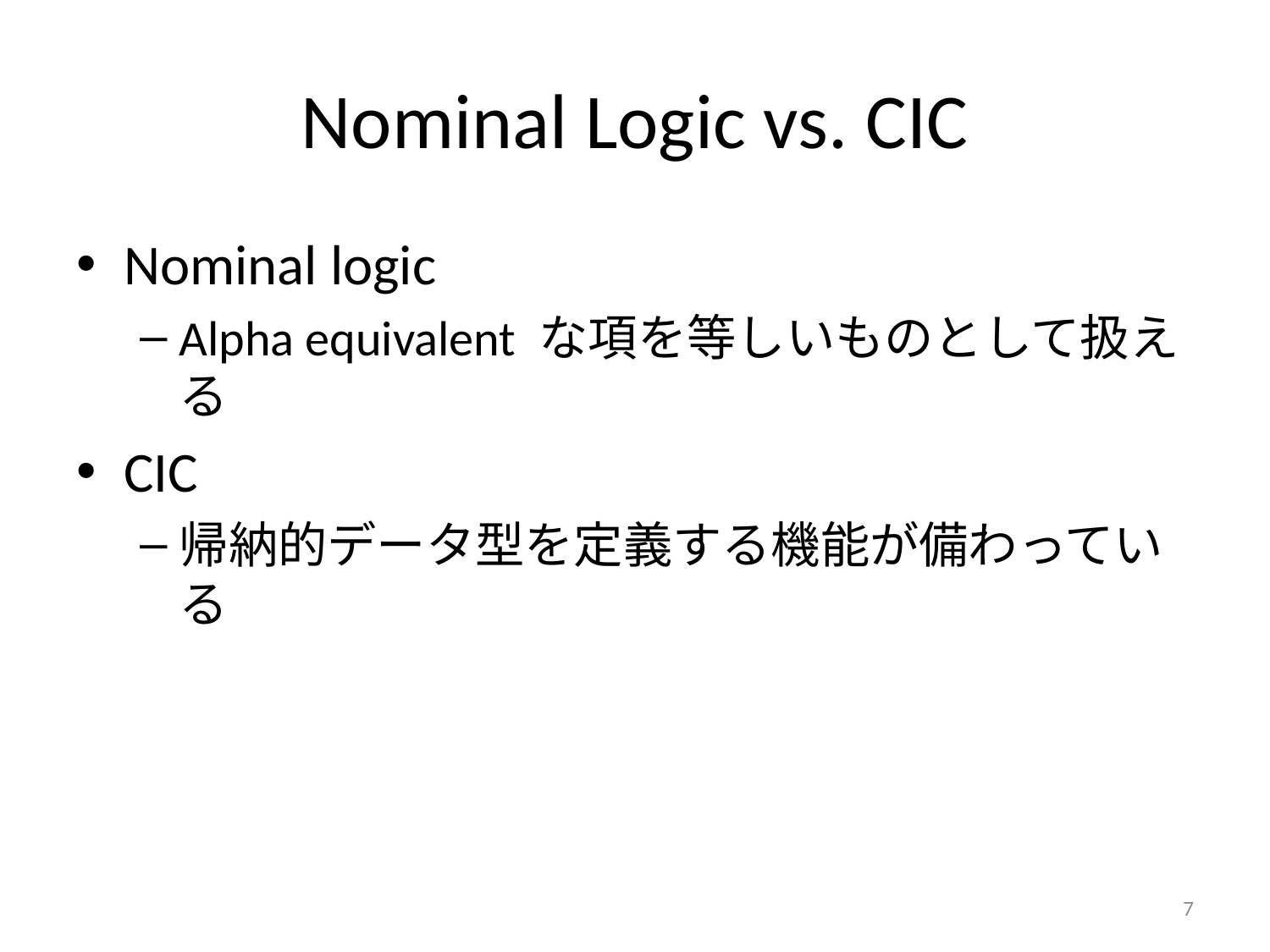

# Nominal Logic vs. CIC
Nominal logic
Alpha equivalent な項を等しいものとして扱える
CIC
帰納的データ型を定義する機能が備わっている
7